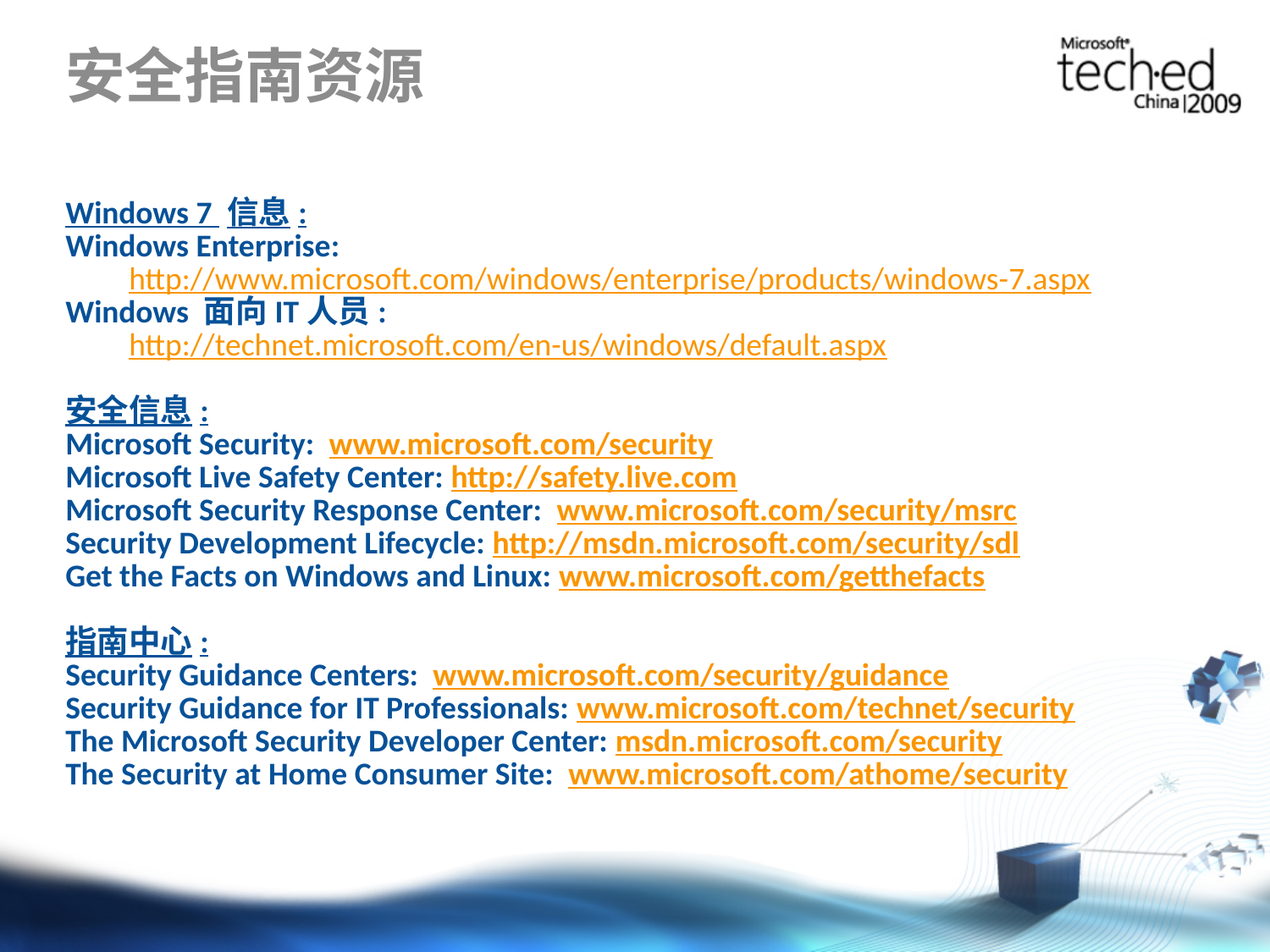

# 安全指南资源
Windows 7 信息:
Windows Enterprise:
http://www.microsoft.com/windows/enterprise/products/windows-7.aspx
Windows 面向IT人员:
http://technet.microsoft.com/en-us/windows/default.aspx

安全信息:
Microsoft Security:  www.microsoft.com/security
Microsoft Live Safety Center: http://safety.live.com
Microsoft Security Response Center:  www.microsoft.com/security/msrc
Security Development Lifecycle: http://msdn.microsoft.com/security/sdl
Get the Facts on Windows and Linux: www.microsoft.com/getthefacts

指南中心:
Security Guidance Centers:  www.microsoft.com/security/guidance
Security Guidance for IT Professionals: www.microsoft.com/technet/security
The Microsoft Security Developer Center: msdn.microsoft.com/security
The Security at Home Consumer Site:  www.microsoft.com/athome/security